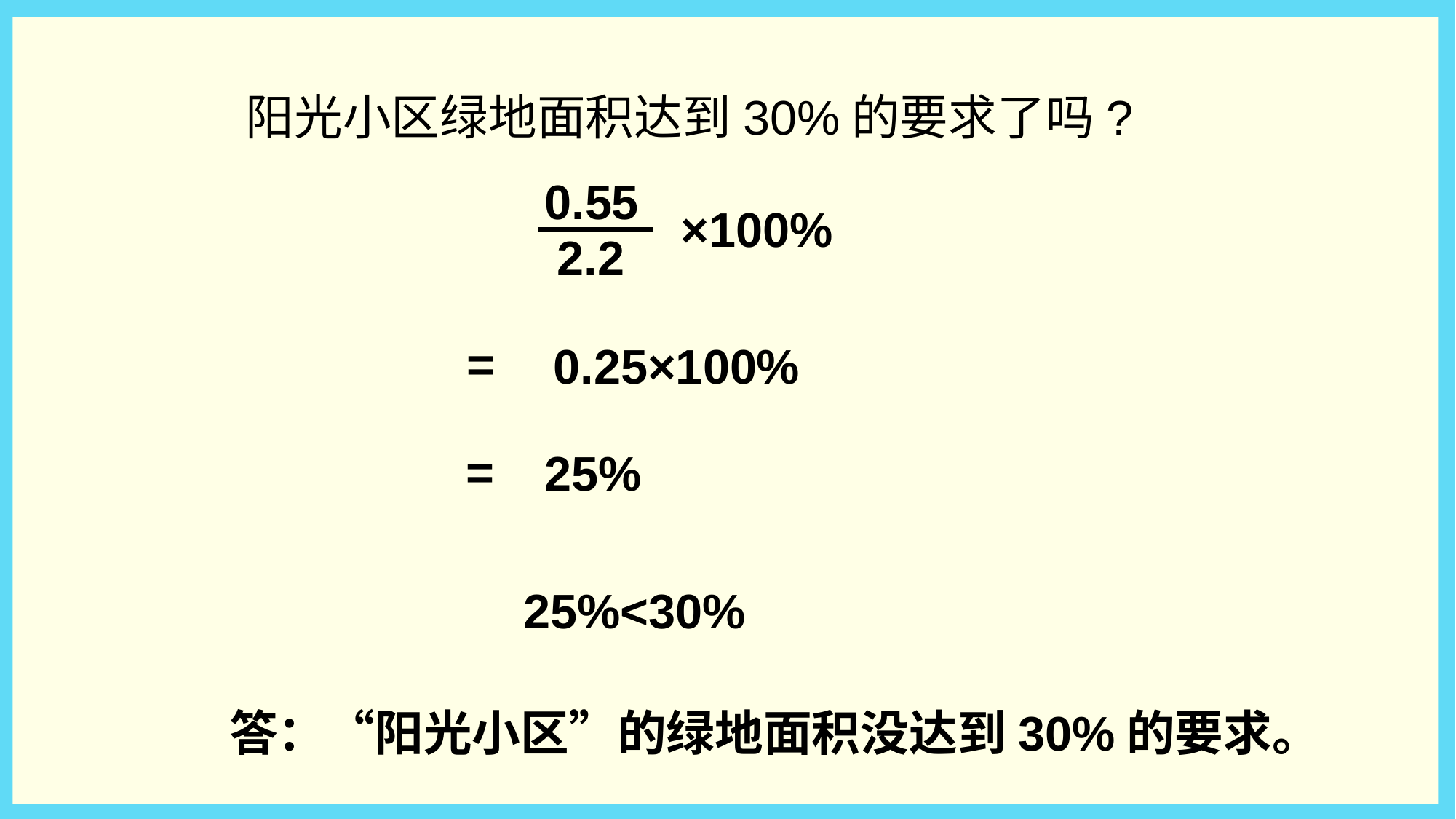

阳光小区绿地面积达到30%的要求了吗?
0.55
2.2
×100%
=
0.25×100%

=
25%
25%<30%
答：“阳光小区”的绿地面积没达到30%的要求。